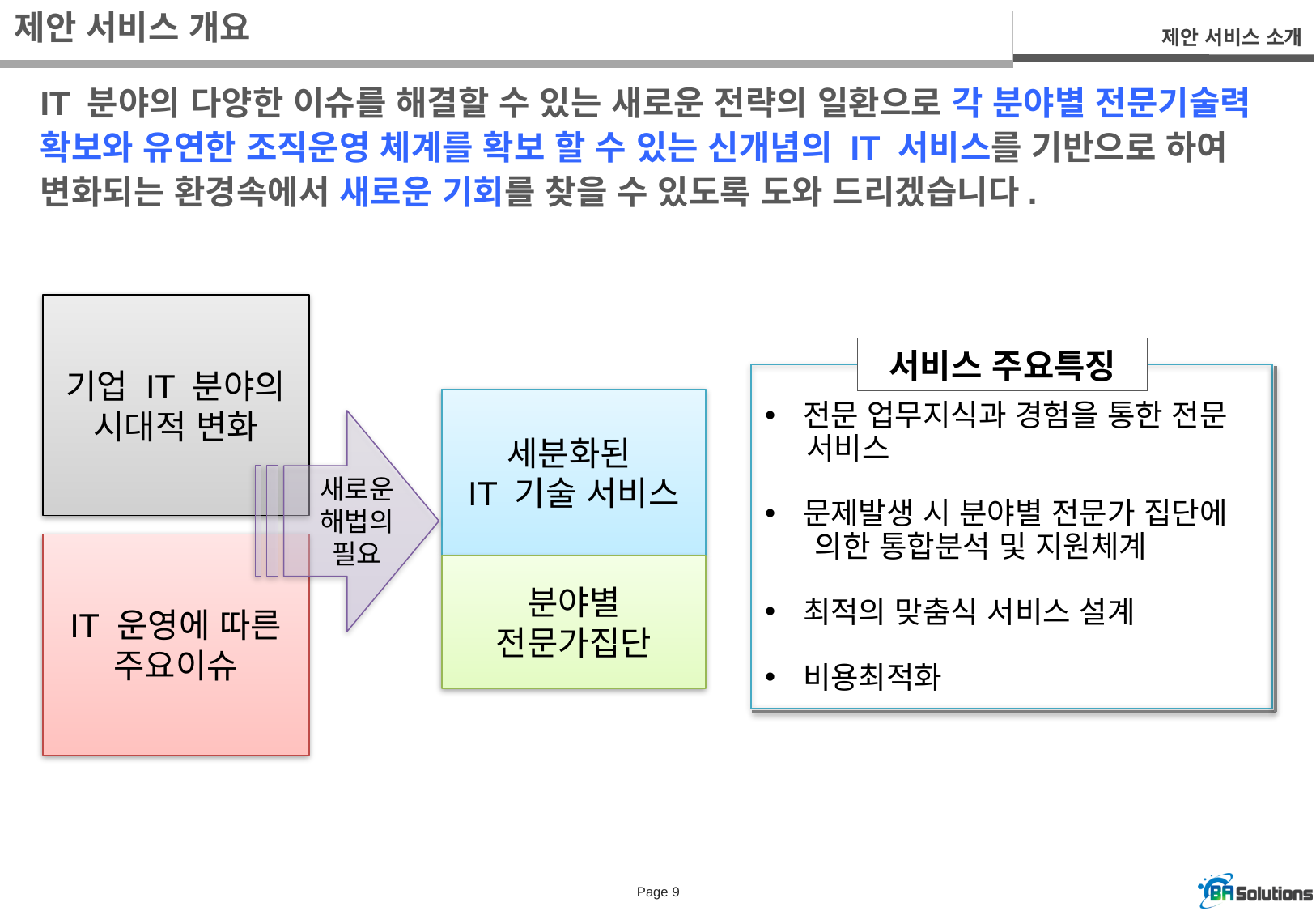

제안 서비스 개요
제안 서비스 소개
IT 분야의 다양한 이슈를 해결할 수 있는 새로운 전략의 일환으로 각 분야별 전문기술력
확보와 유연한 조직운영 체계를 확보 할 수 있는 신개념의 IT 서비스를 기반으로 하여
변화되는 환경속에서 새로운 기회를 찾을 수 있도록 도와 드리겠습니다.
기업 IT 분야의
시대적 변화
서비스 주요특징

세분화된
IT 기술 서비스
전문 업무지식과 경험을 통한 전문
    서비스

문제발생 시 분야별 전문가 집단에
     의한 통합분석 및 지원체계

최적의 맞춤식 서비스 설계

비용최적화

새로운
해법의
필요
IT 운영에 따른
주요이슈
분야별
전문가집단